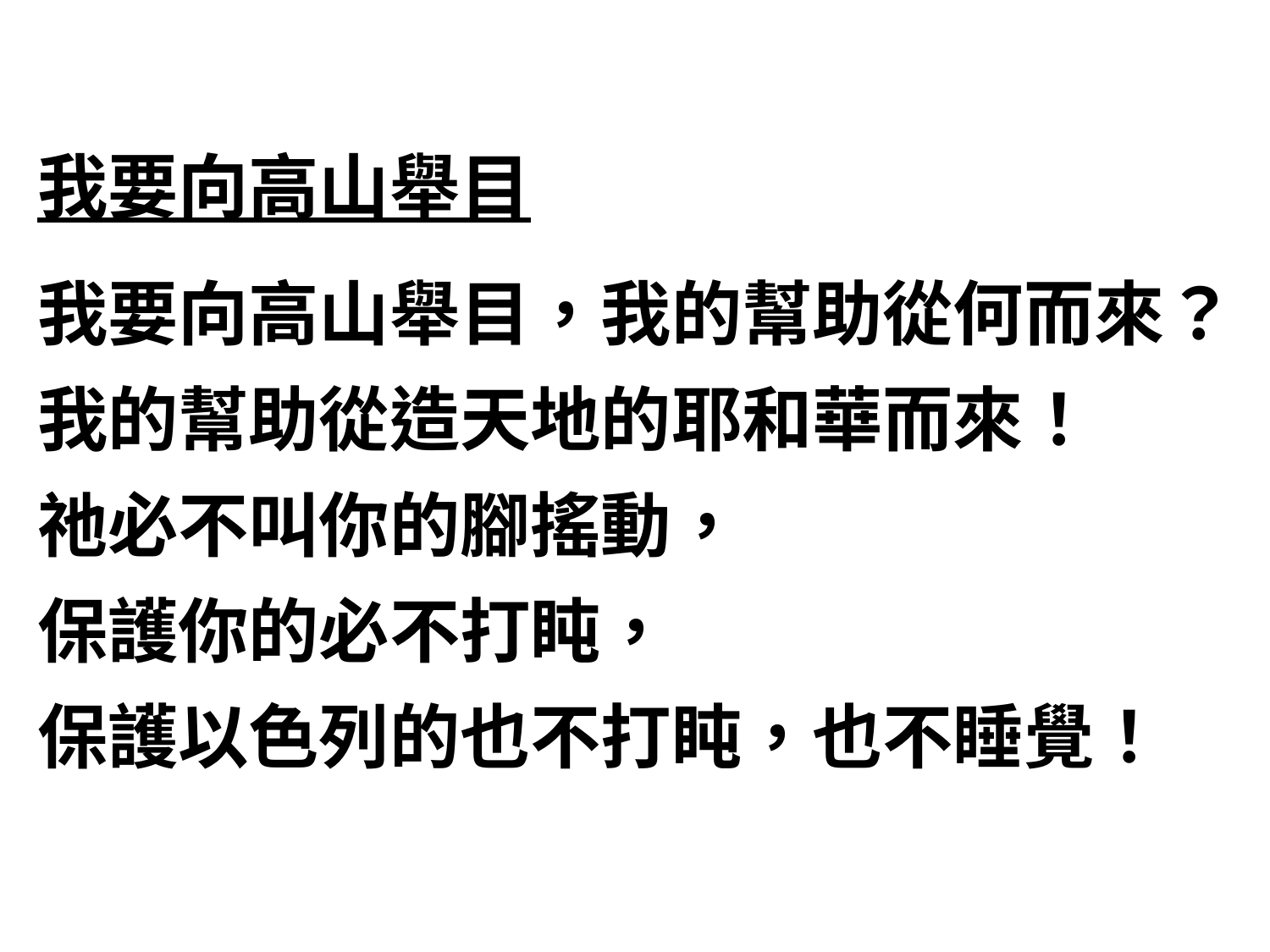

我要向高山舉目

我要向高山舉目，我的幫助從何而來？
我的幫助從造天地的耶和華而來！
祂必不叫你的腳搖動，
保護你的必不打盹，
保護以色列的也不打盹，也不睡覺！